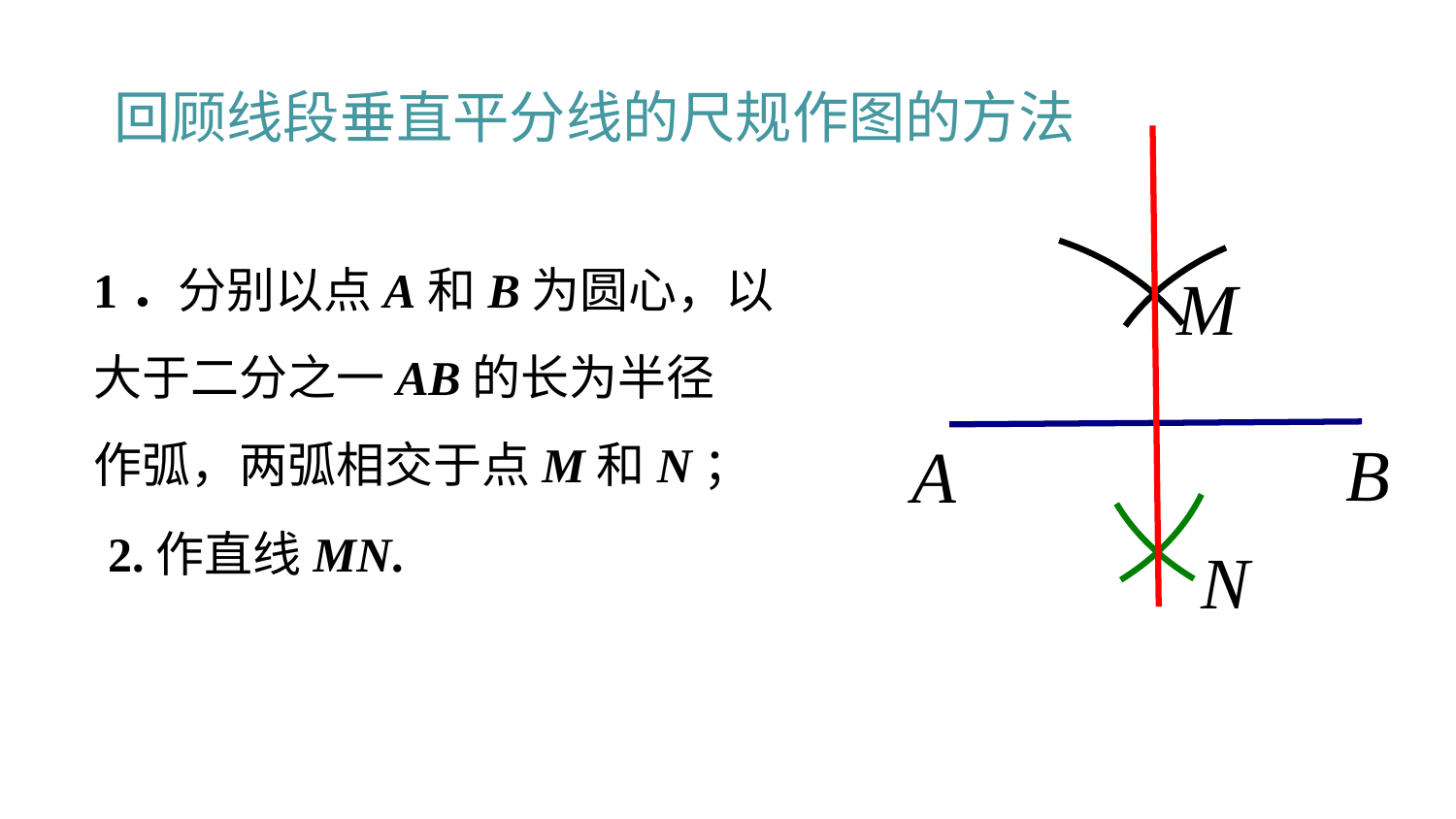

回顾线段垂直平分线的尺规作图的方法

1．分别以点A和B为圆心，以
大于二分之一AB的长为半径
作弧，两弧相交于点M和N；

M

B
A
2.作直线MN.
N